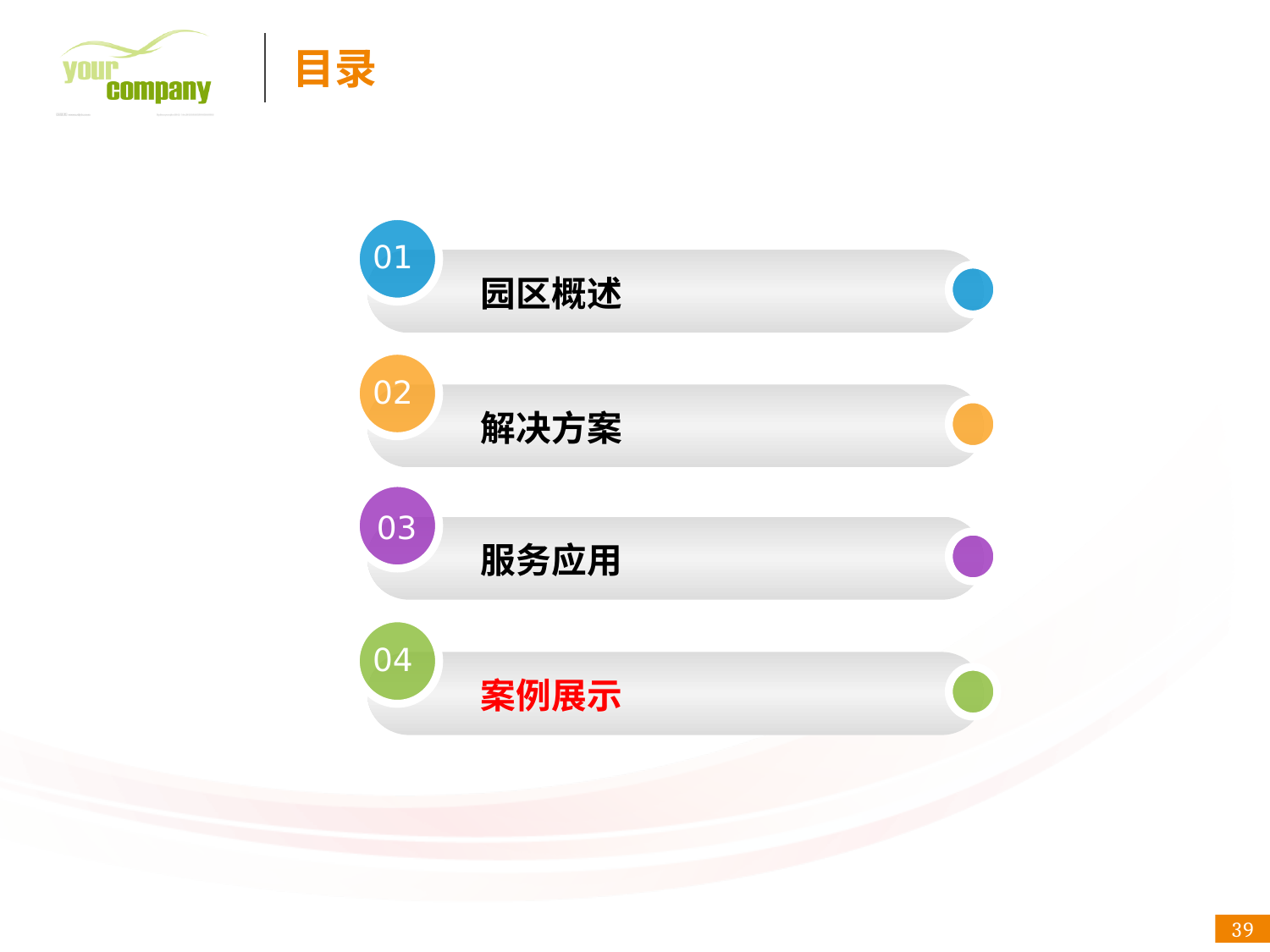

目录

01

 园区概述

02

 解决方案

 服务应用
03
03

04

 案例展示
39